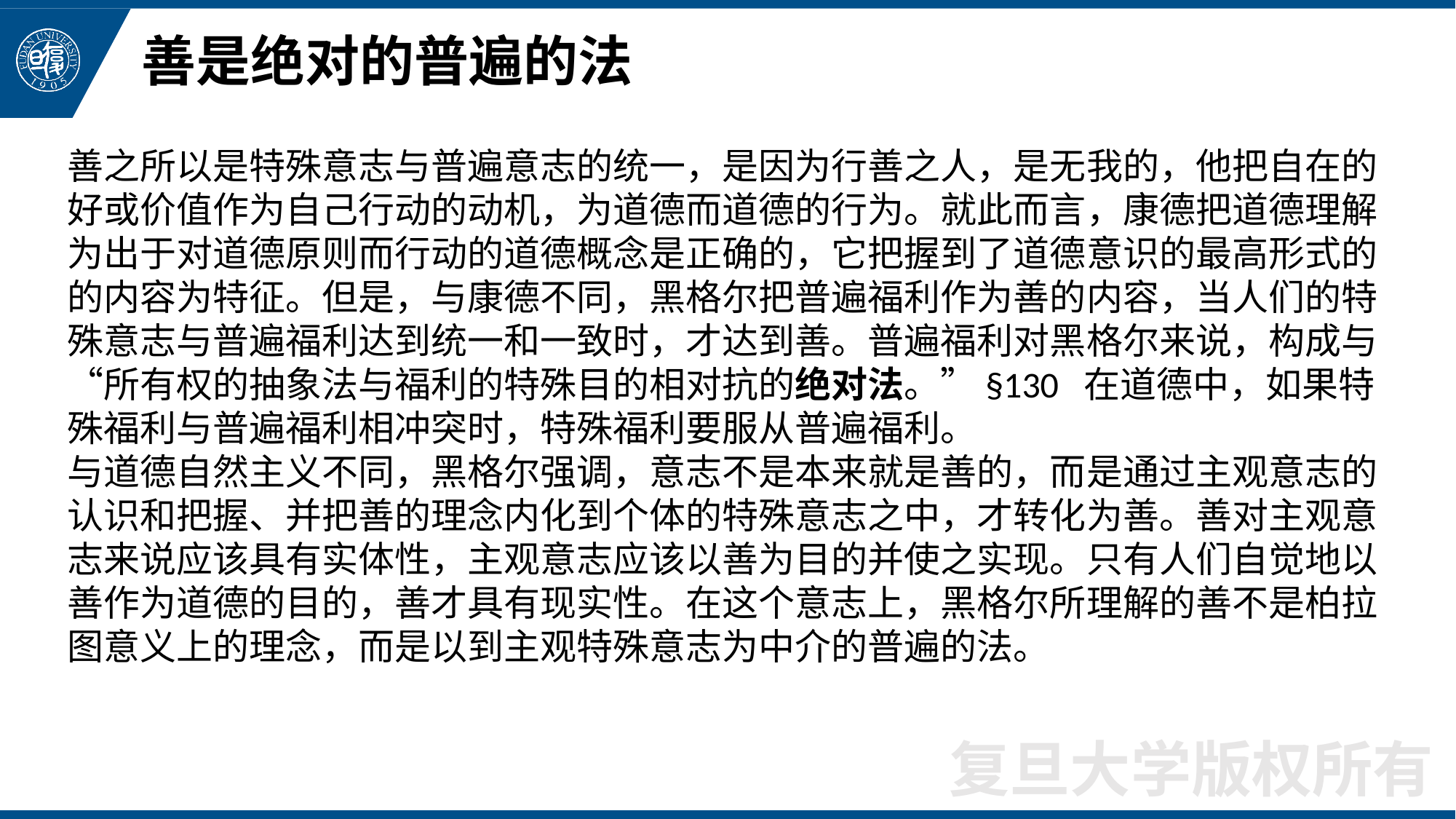

# 善是绝对的普遍的法
善之所以是特殊意志与普遍意志的统一，是因为行善之人，是无我的，他把自在的好或价值作为自己行动的动机，为道德而道德的行为。就此而言，康德把道德理解为出于对道德原则而行动的道德概念是正确的，它把握到了道德意识的最高形式的的内容为特征。但是，与康德不同，黑格尔把普遍福利作为善的内容，当人们的特殊意志与普遍福利达到统一和一致时，才达到善。普遍福利对黑格尔来说，构成与“所有权的抽象法与福利的特殊目的相对抗的绝对法。”§130  在道德中，如果特殊福利与普遍福利相冲突时，特殊福利要服从普遍福利。
与道德自然主义不同，黑格尔强调，意志不是本来就是善的，而是通过主观意志的认识和把握、并把善的理念内化到个体的特殊意志之中，才转化为善。善对主观意志来说应该具有实体性，主观意志应该以善为目的并使之实现。只有人们自觉地以善作为道德的目的，善才具有现实性。在这个意志上，黑格尔所理解的善不是柏拉图意义上的理念，而是以到主观特殊意志为中介的普遍的法。